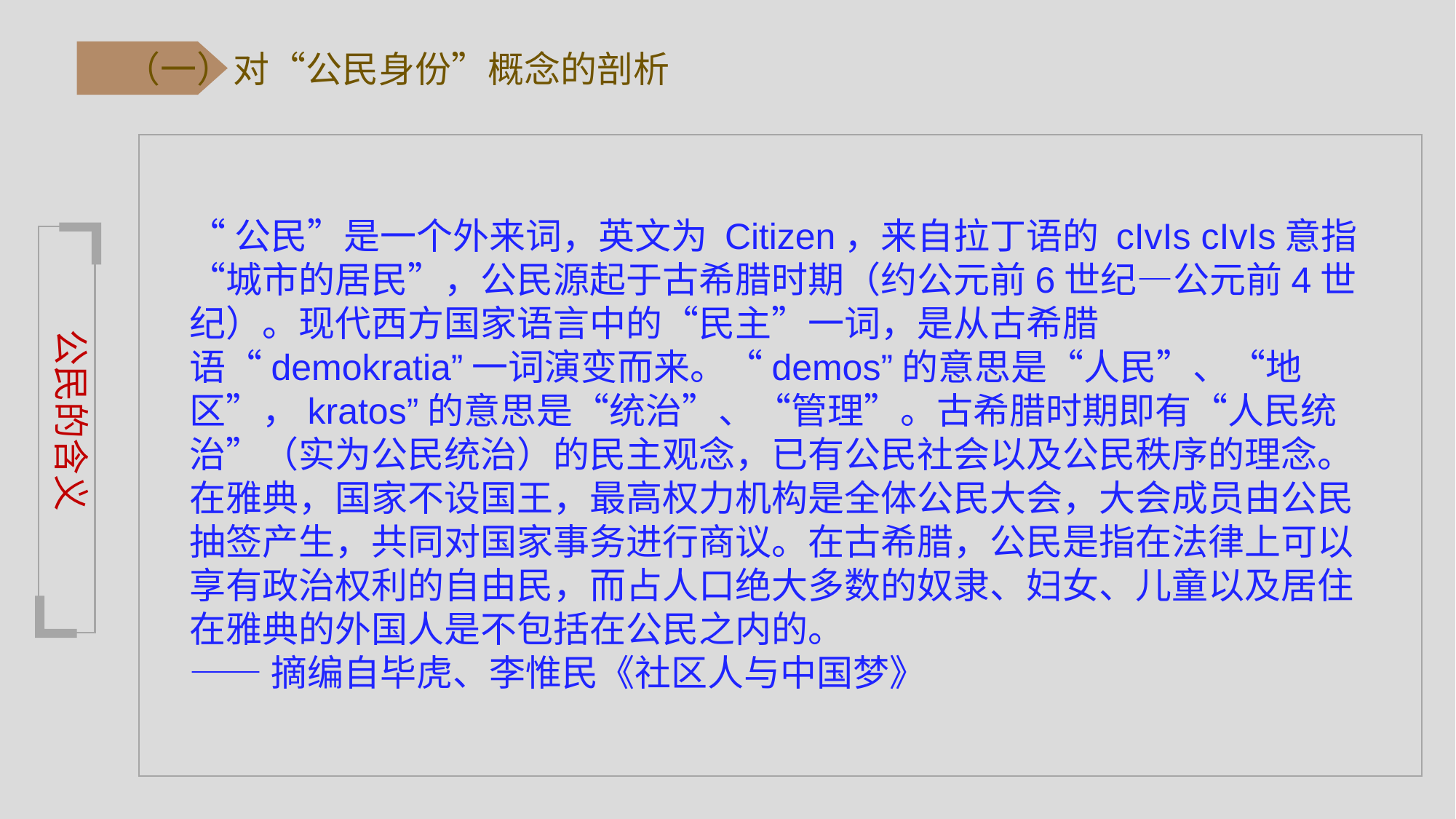

（一）对“公民身份”概念的剖析

“公民”是一个外来词，英文为 Citizen，来自拉丁语的 cIvIs cIvIs意指“城市的居民”，公民源起于古希腊时期（约公元前6世纪—公元前4世纪）。现代西方国家语言中的“民主”一词，是从古希腊语“demokratia”一词演变而来。“demos”的意思是“人民”、“地区”，kratos”的意思是“统治”、“管理”。古希腊时期即有“人民统治”（实为公民统治）的民主观念，已有公民社会以及公民秩序的理念。在雅典，国家不设国王，最高权力机构是全体公民大会，大会成员由公民抽签产生，共同对国家事务进行商议。在古希腊，公民是指在法律上可以享有政治权利的自由民，而占人口绝大多数的奴隶、妇女、儿童以及居住在雅典的外国人是不包括在公民之内的。
——摘编自毕虎、李惟民《社区人与中国梦》

公民的含义